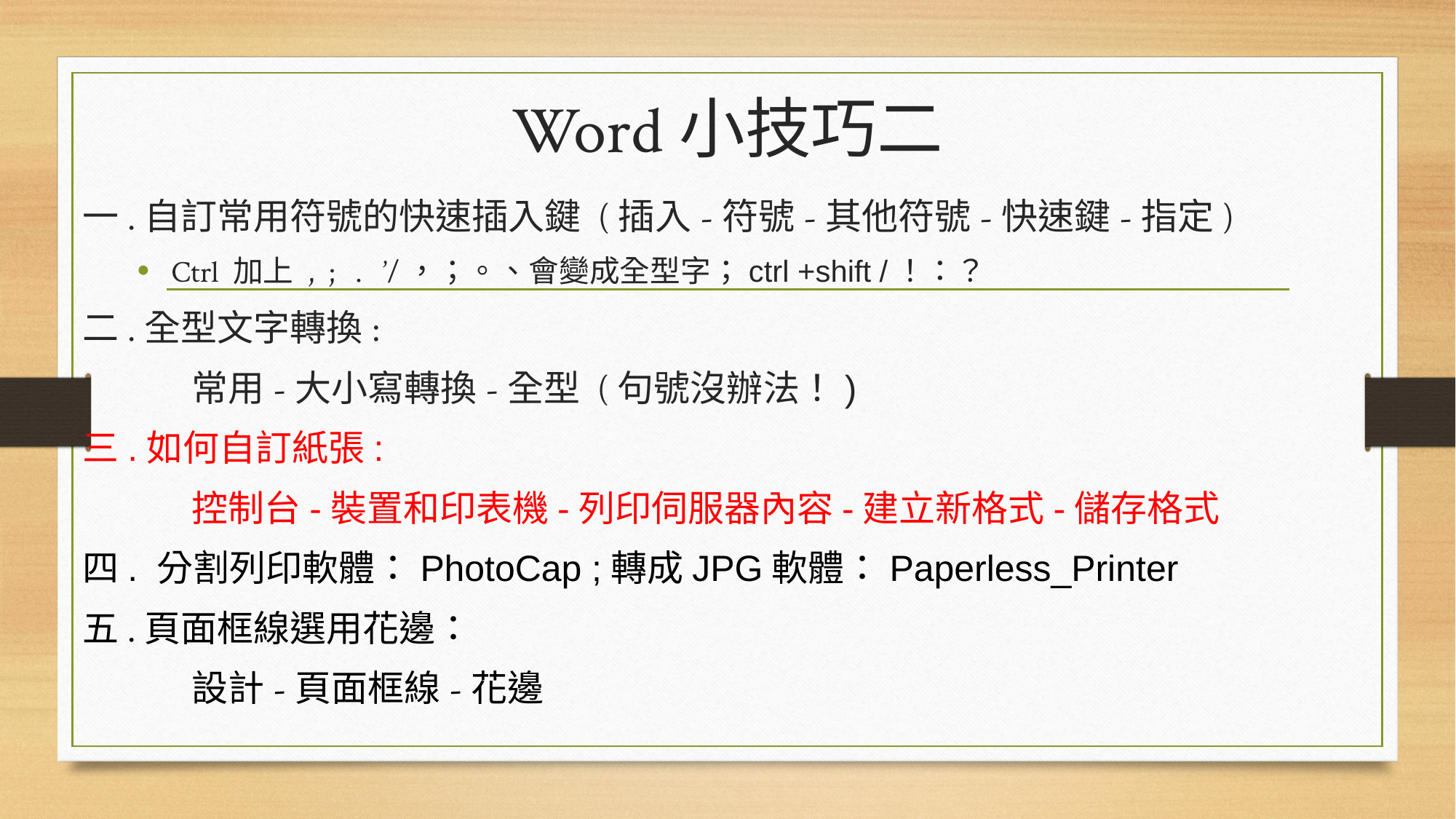

# Word小技巧二
一.自訂常用符號的快速插入鍵 (插入-符號-其他符號-快速鍵-指定)
Ctrl 加上 ,  ;   .   ’/，；。、會變成全型字；ctrl +shift /！：？
二.全型文字轉換:
	常用-大小寫轉換-全型 (句號沒辦法！)
三.如何自訂紙張:
	控制台-裝置和印表機-列印伺服器內容-建立新格式-儲存格式
四. 分割列印軟體：PhotoCap ;轉成JPG軟體：Paperless_Printer
五.頁面框線選用花邊：
	設計-頁面框線-花邊